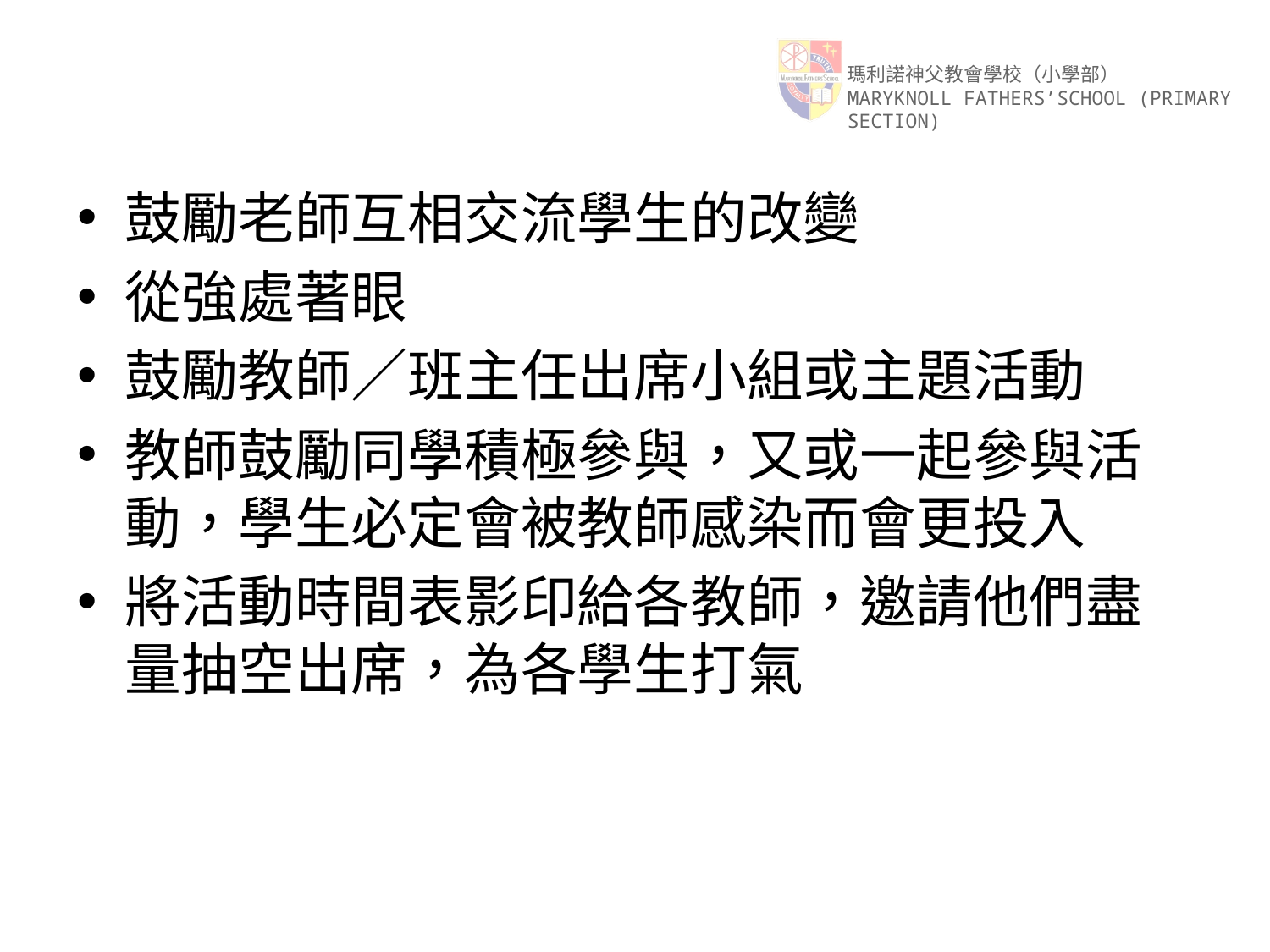

鼓勵老師互相交流學生的改變
從強處著眼
鼓勵教師／班主任出席小組或主題活動
教師鼓勵同學積極參與，又或一起參與活動，學生必定會被教師感染而會更投入
將活動時間表影印給各教師，邀請他們盡量抽空出席，為各學生打氣